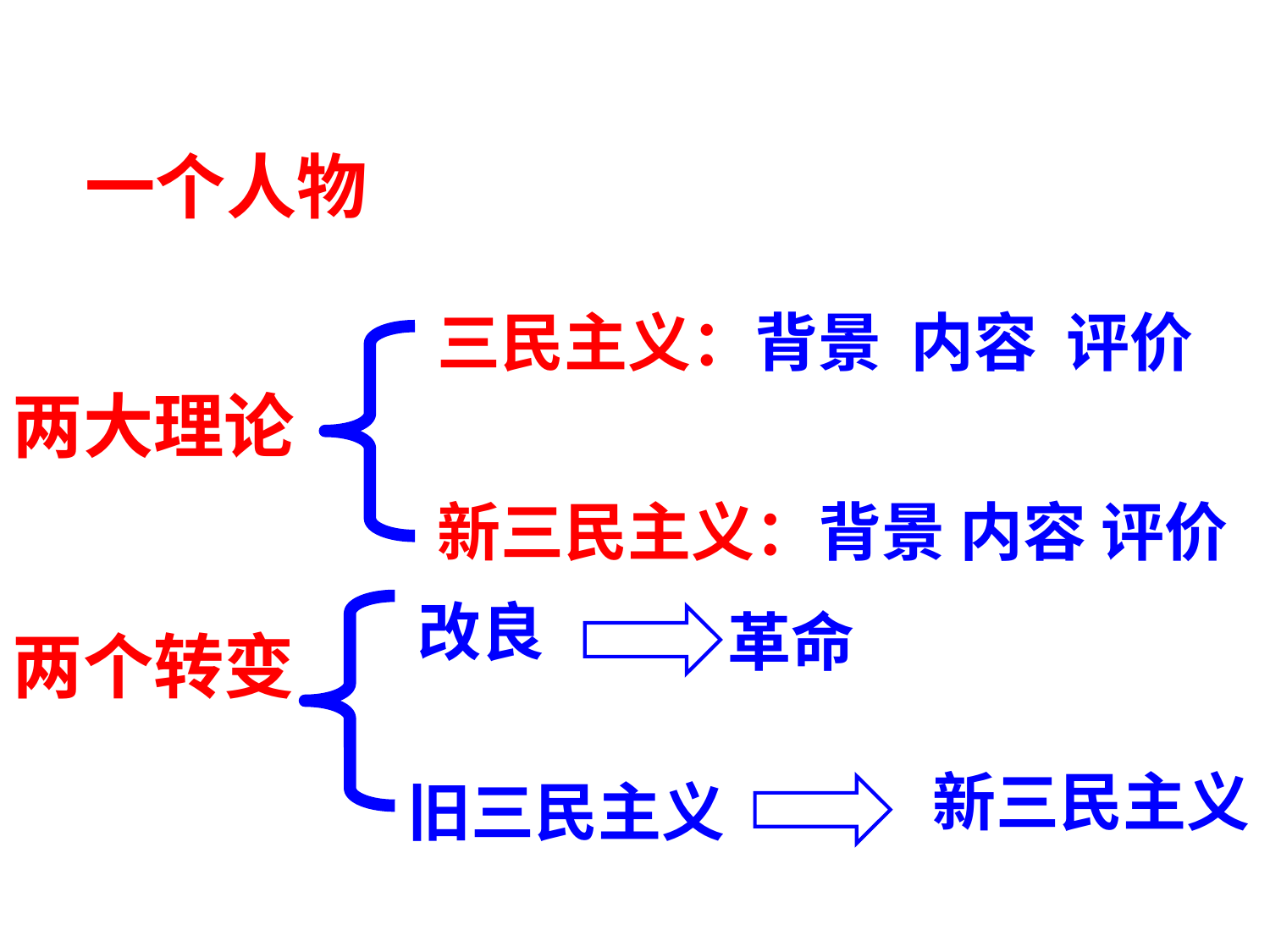

一个人物

两大理论

两个转变
三民主义：背景  内容  评价

新三民主义：背景 内容 评价
改良

革命

新三民主义
旧三民主义